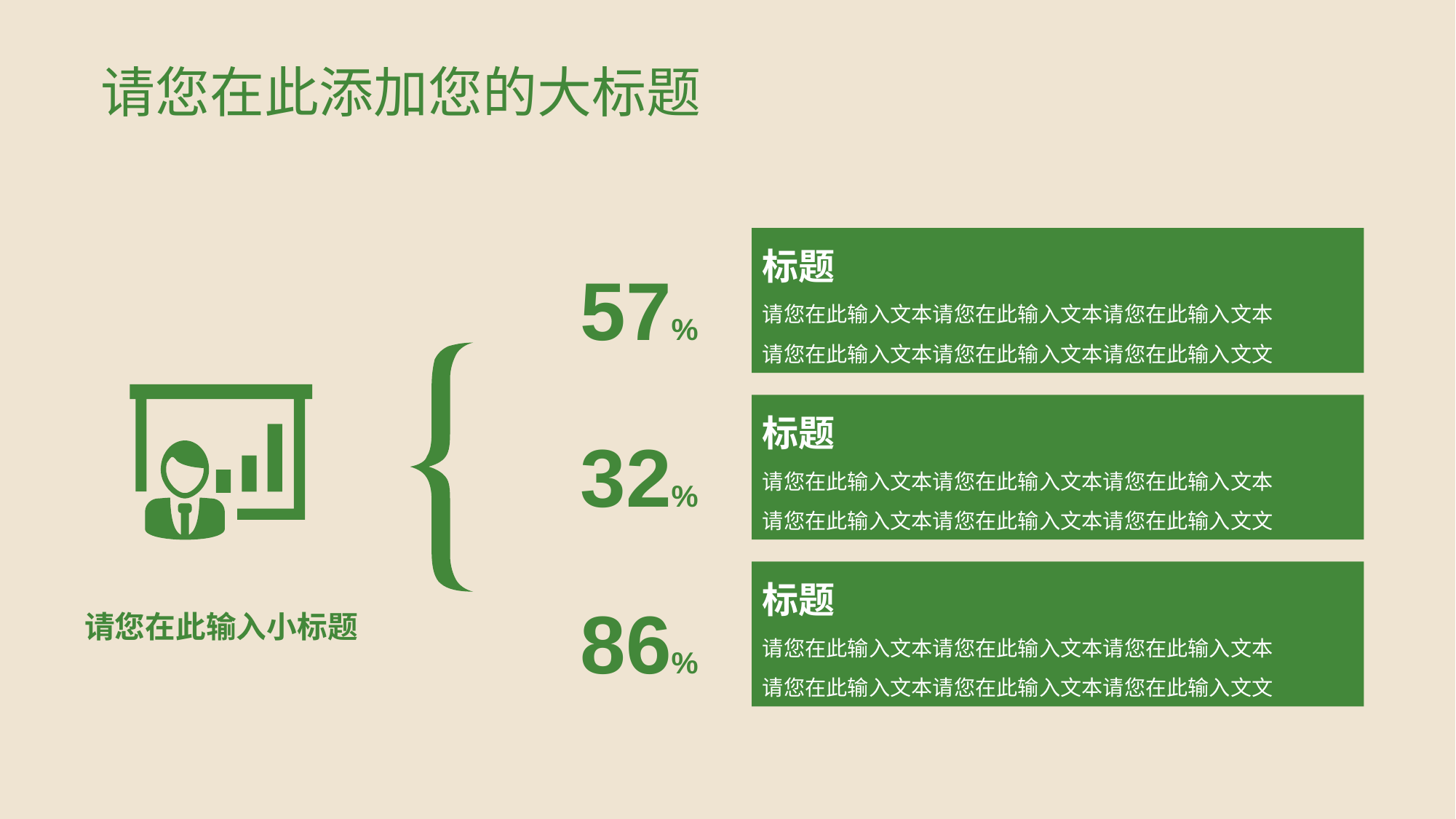

# 请您在此添加您的大标题
标题
请您在此输入文本请您在此输入文本请您在此输入文本
请您在此输入文本请您在此输入文本请您在此输入文文
57%

标题
请您在此输入文本请您在此输入文本请您在此输入文本
请您在此输入文本请您在此输入文本请您在此输入文文
32%
标题
请您在此输入文本请您在此输入文本请您在此输入文本
请您在此输入文本请您在此输入文本请您在此输入文文
请您在此输入小标题
86%